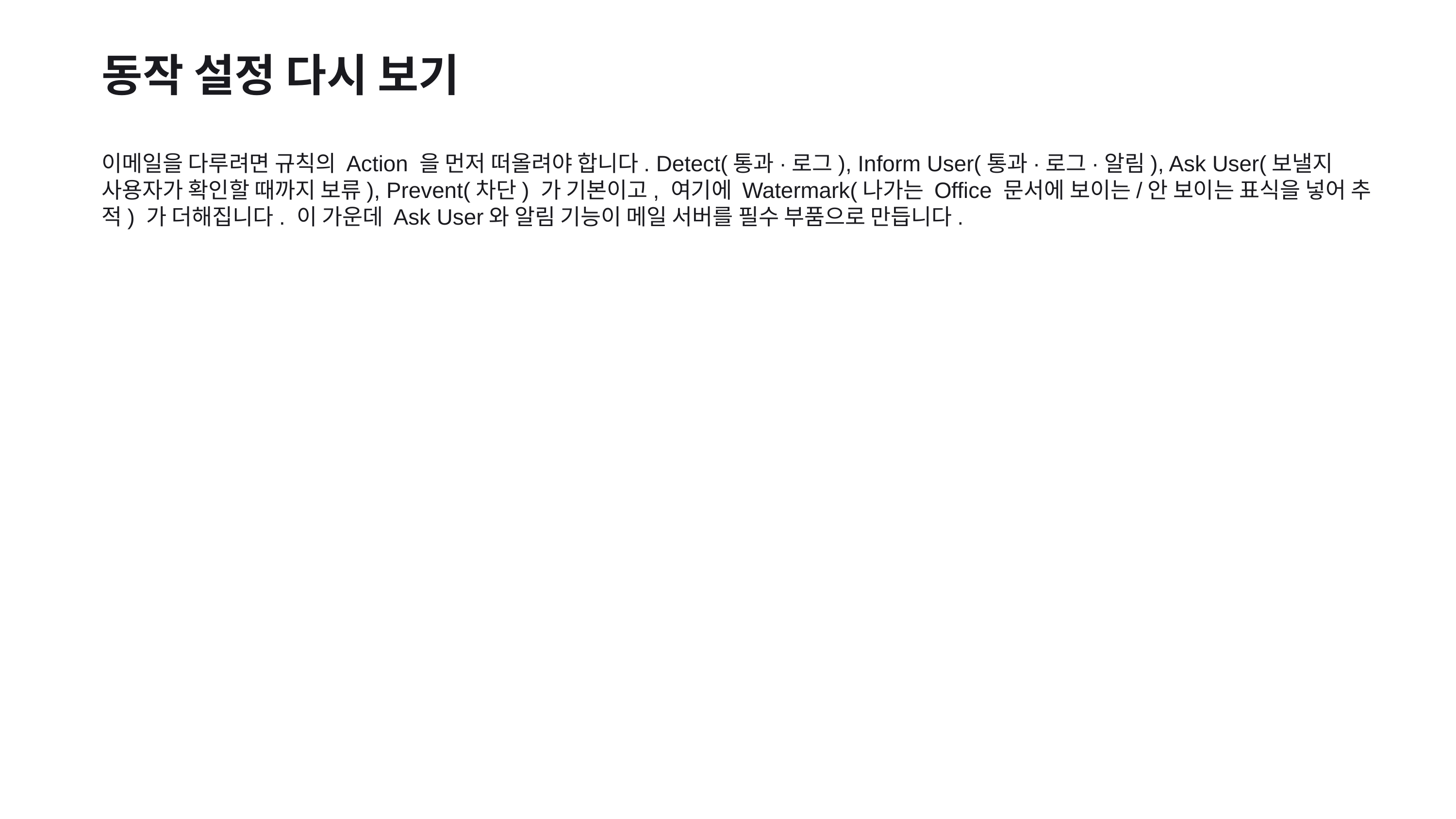

동작 설정 다시 보기
이메일을 다루려면 규칙의 Action 을 먼저 떠올려야 합니다. Detect(통과·로그), Inform User(통과·로그·알림), Ask User(보낼지 사용자가 확인할 때까지 보류), Prevent(차단) 가 기본이고, 여기에 Watermark(나가는 Office 문서에 보이는/안 보이는 표식을 넣어 추적) 가 더해집니다. 이 가운데 Ask User와 알림 기능이 메일 서버를 필수 부품으로 만듭니다.